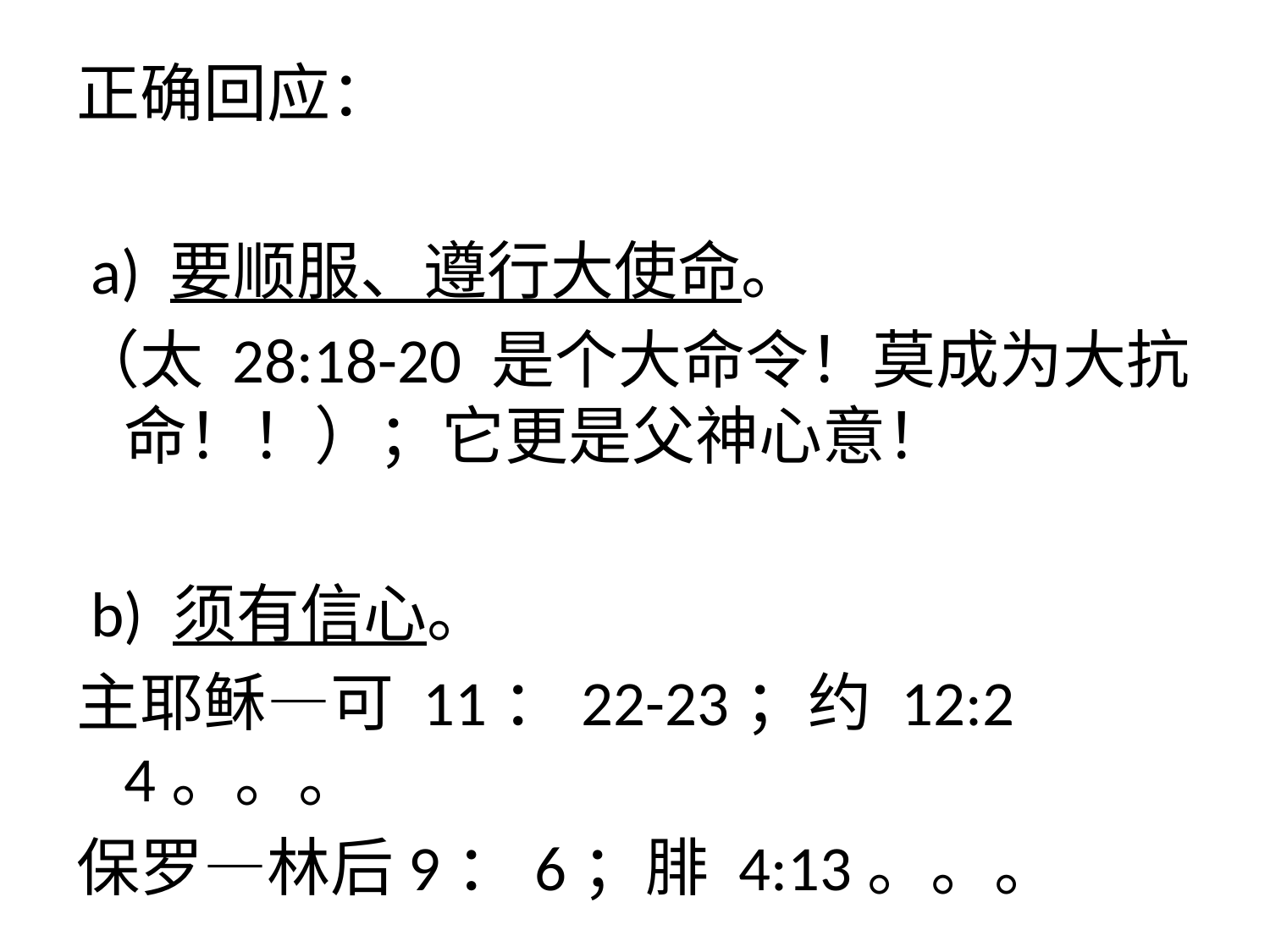

正确回应：

 a) 要顺服、遵行大使命。
（太 28:18-20 是个大命令！莫成为大抗命！！）；它更是父神心意！

 b) 须有信心。
主耶稣—可 11：22-23；约 12:24。。。
保罗—林后9：6；腓 4:13。。。